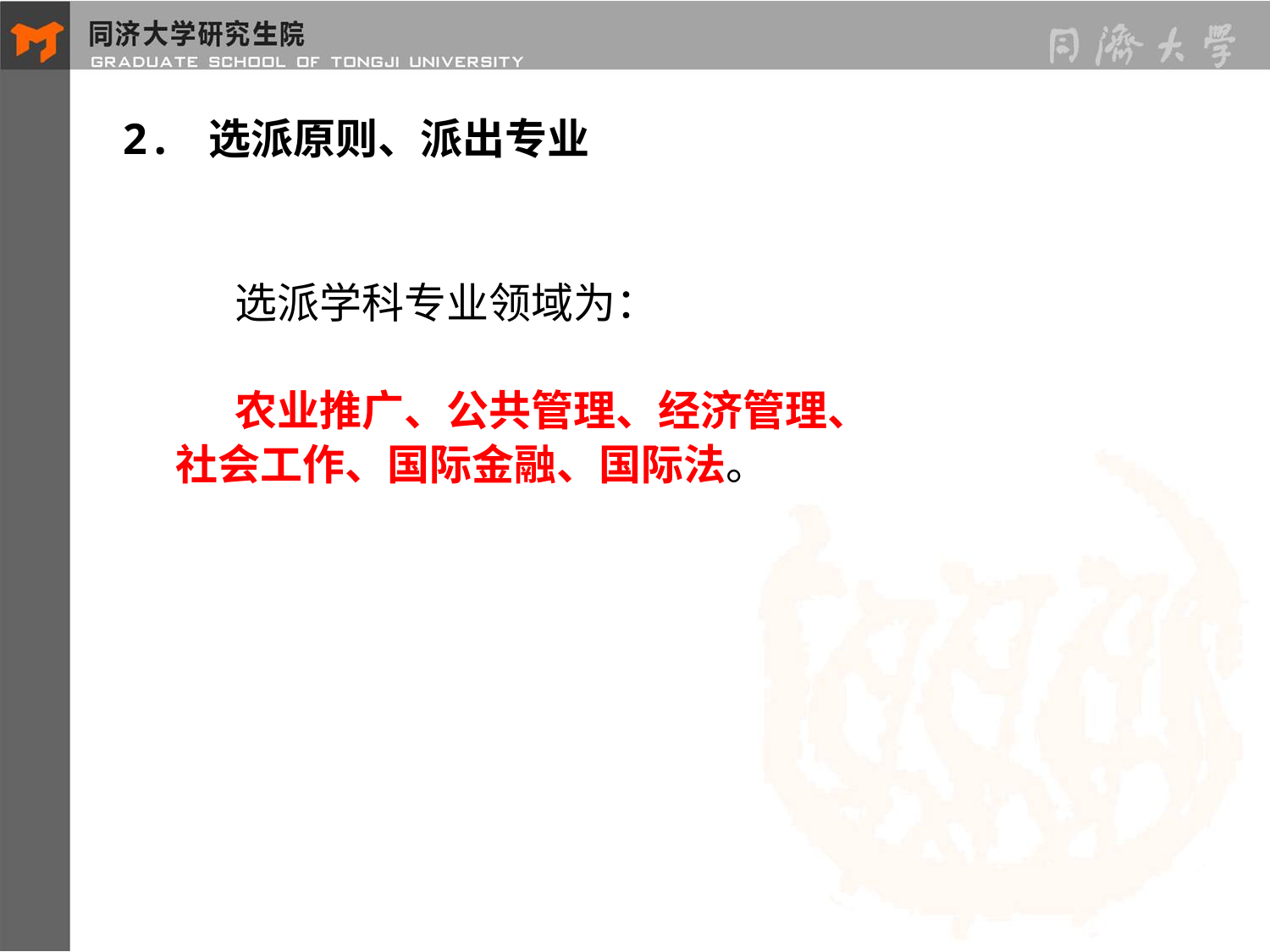

2. 选派原则、派出专业

	选派学科专业领域为：

	农业推广、公共管理、经济管理、
      社会工作、国际金融、国际法。

16